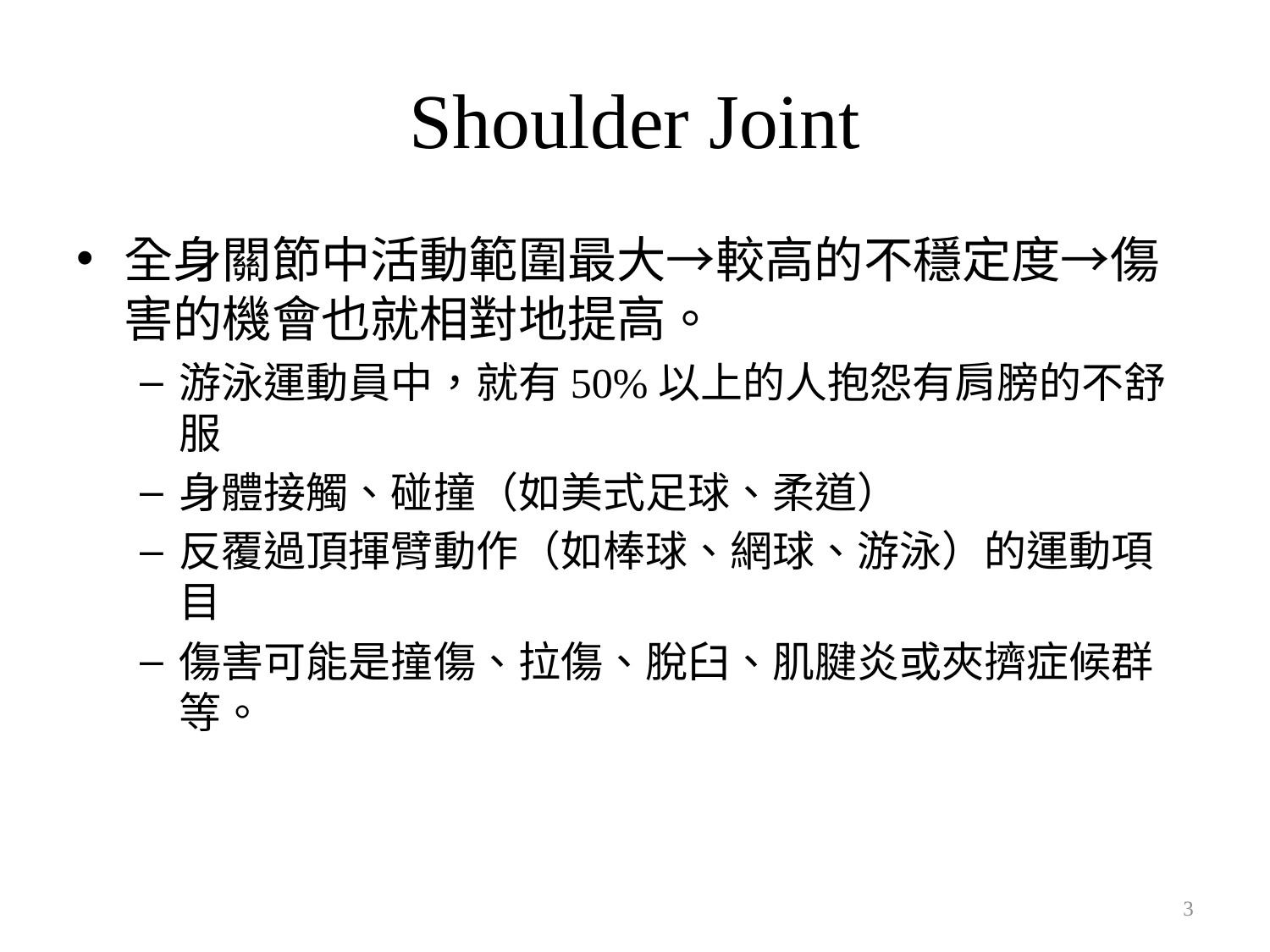

# Shoulder Joint
全身關節中活動範圍最大→較高的不穩定度→傷害的機會也就相對地提高。
游泳運動員中，就有50%以上的人抱怨有肩膀的不舒服
身體接觸、碰撞（如美式足球、柔道）
反覆過頂揮臂動作（如棒球、網球、游泳）的運動項目
傷害可能是撞傷、拉傷、脫臼、肌腱炎或夾擠症候群等。
3